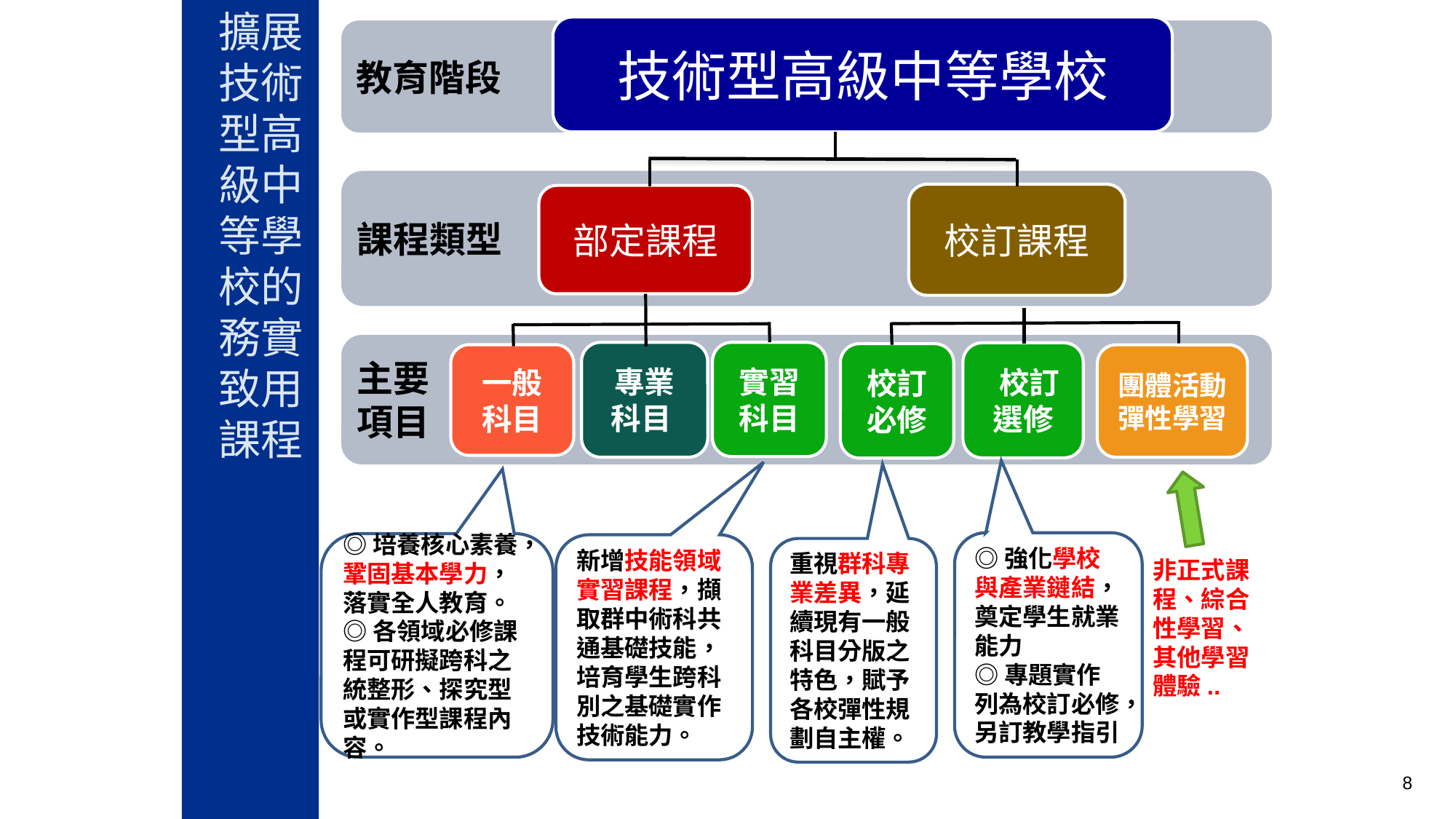

# 擴展技術型高級中等學校的務實致用課程
技術型高級中等學校
校訂課程
部定課程
專業
科目
實習
科目
 校訂
選修
一般
科目
校訂
必修
教育階段
課程類型
主要
項目
團體活動
彈性學習

◎強化學校與產業鏈結，奠定學生就業能力
◎專題實作列為校訂必修，另訂教學指引
◎培養核心素養，鞏固基本學力，落實全人教育。
◎各領域必修課程可研擬跨科之統整形、探究型或實作型課程內容。
新增技能領域實習課程，擷取群中術科共通基礎技能，培育學生跨科別之基礎實作技術能力。
重視群科專業差異，延續現有一般科目分版之特色，賦予各校彈性規劃自主權。
非正式課程、綜合性學習、其他學習體驗..
8